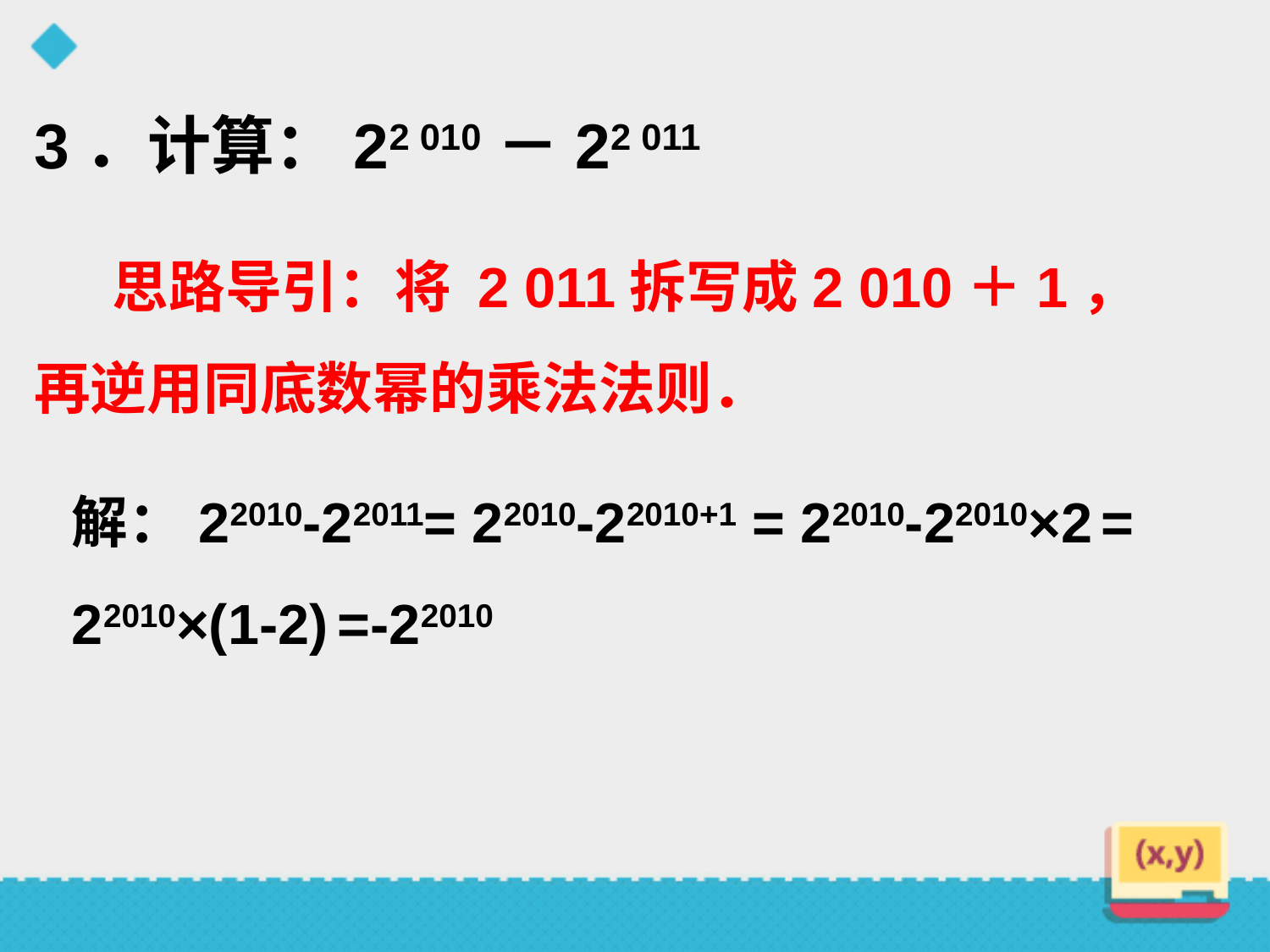

3．计算：22 010－22 011

	思路导引：将 2 011拆写成2 010＋1，
再逆用同底数幂的乘法法则．
解：22010-22011= 22010-22010+1 = 22010-22010×2 = 22010×(1-2) =-22010